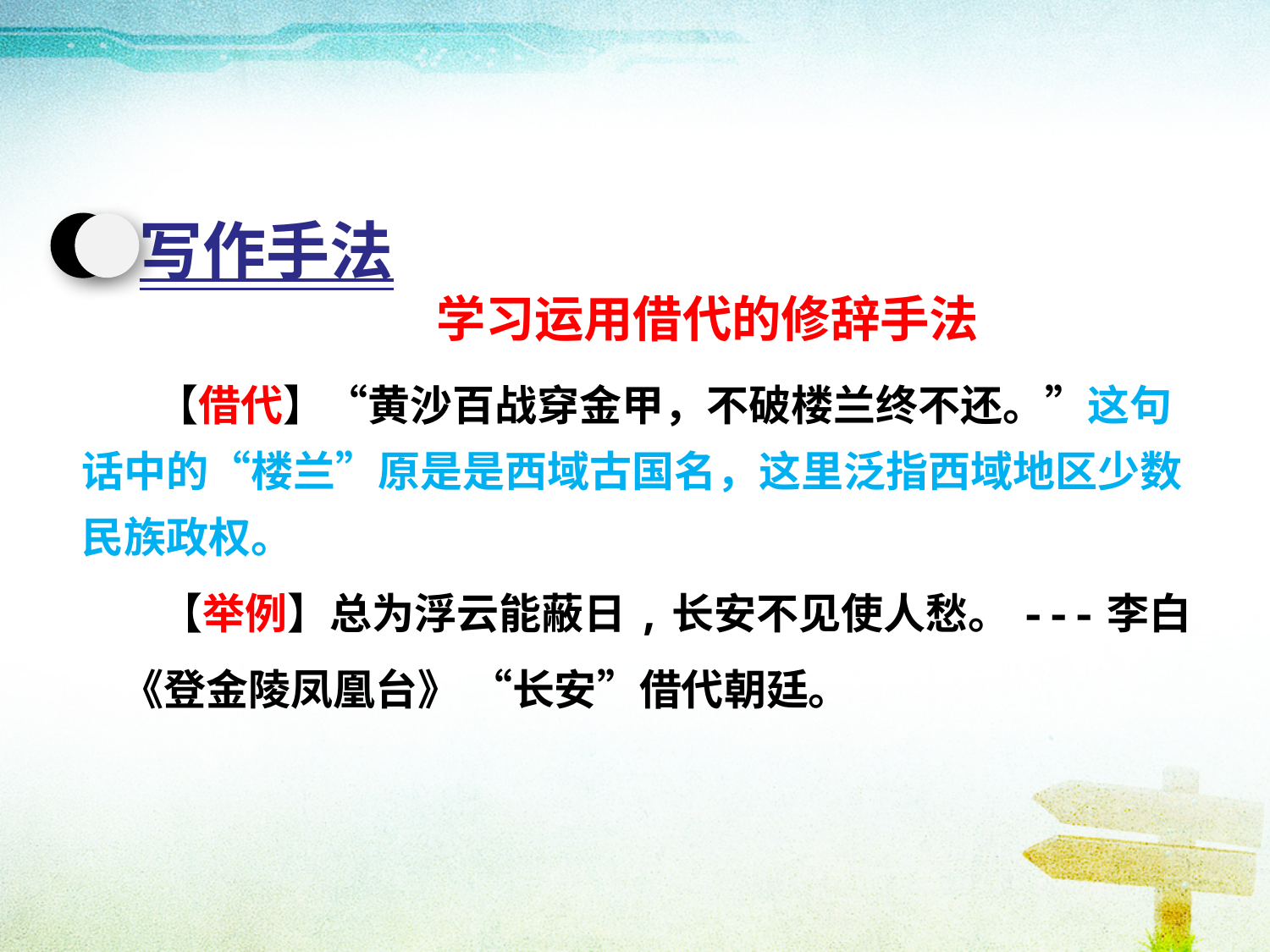

写作手法

学习运用借代的修辞手法
【借代】“黄沙百战穿金甲，不破楼兰终不还。”这句话中的“楼兰”原是是西域古国名，这里泛指西域地区少数民族政权。
   【举例】总为浮云能蔽日,长安不见使人愁。---李白《登金陵凤凰台》 “长安”借代朝廷。